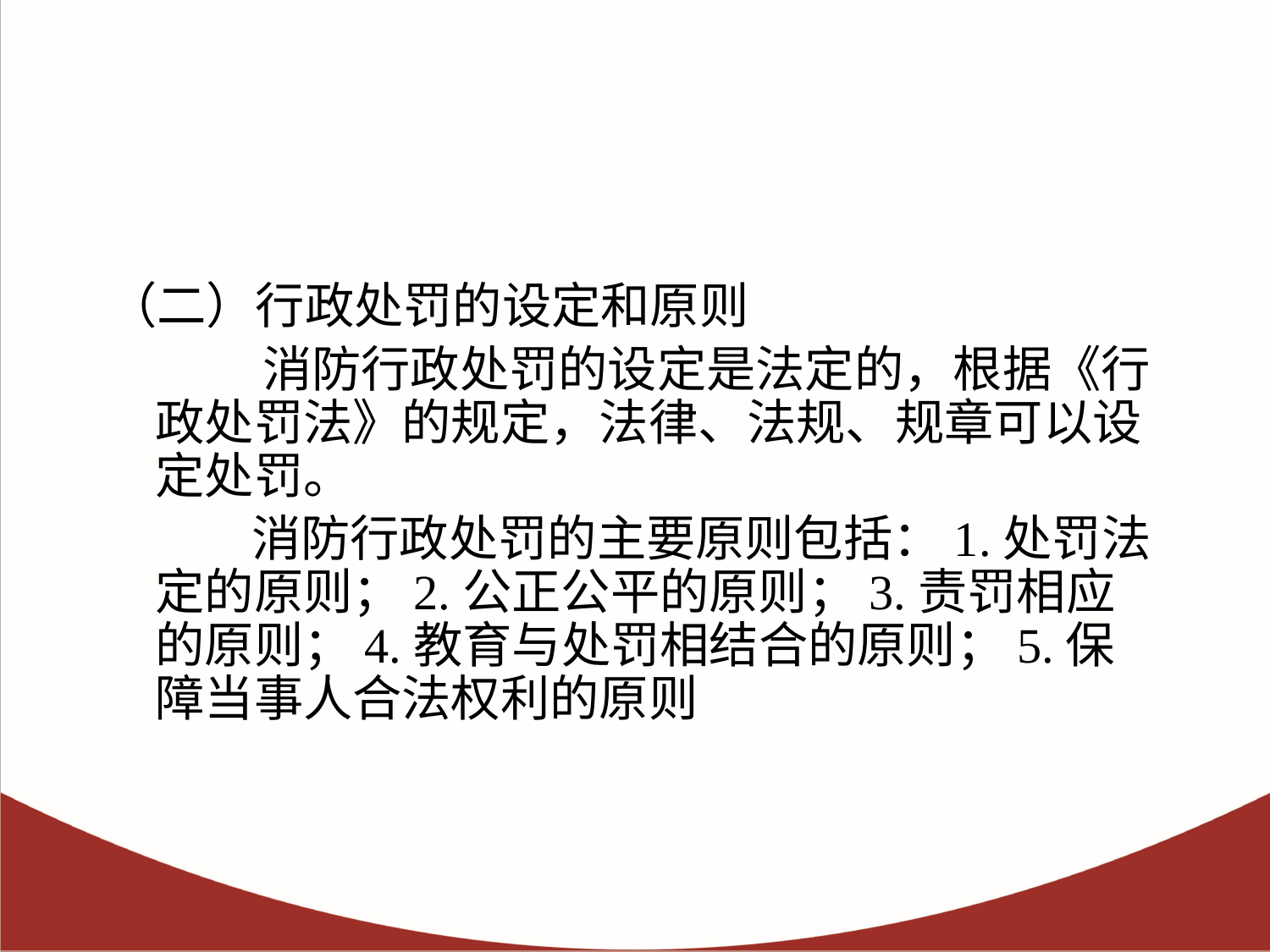

#
（二）行政处罚的设定和原则
             消防行政处罚的设定是法定的，根据《行政处罚法》的规定，法律、法规、规章可以设定处罚。
            消防行政处罚的主要原则包括：1.处罚法定的原则；2.公正公平的原则；3.责罚相应的原则；4.教育与处罚相结合的原则；5.保障当事人合法权利的原则